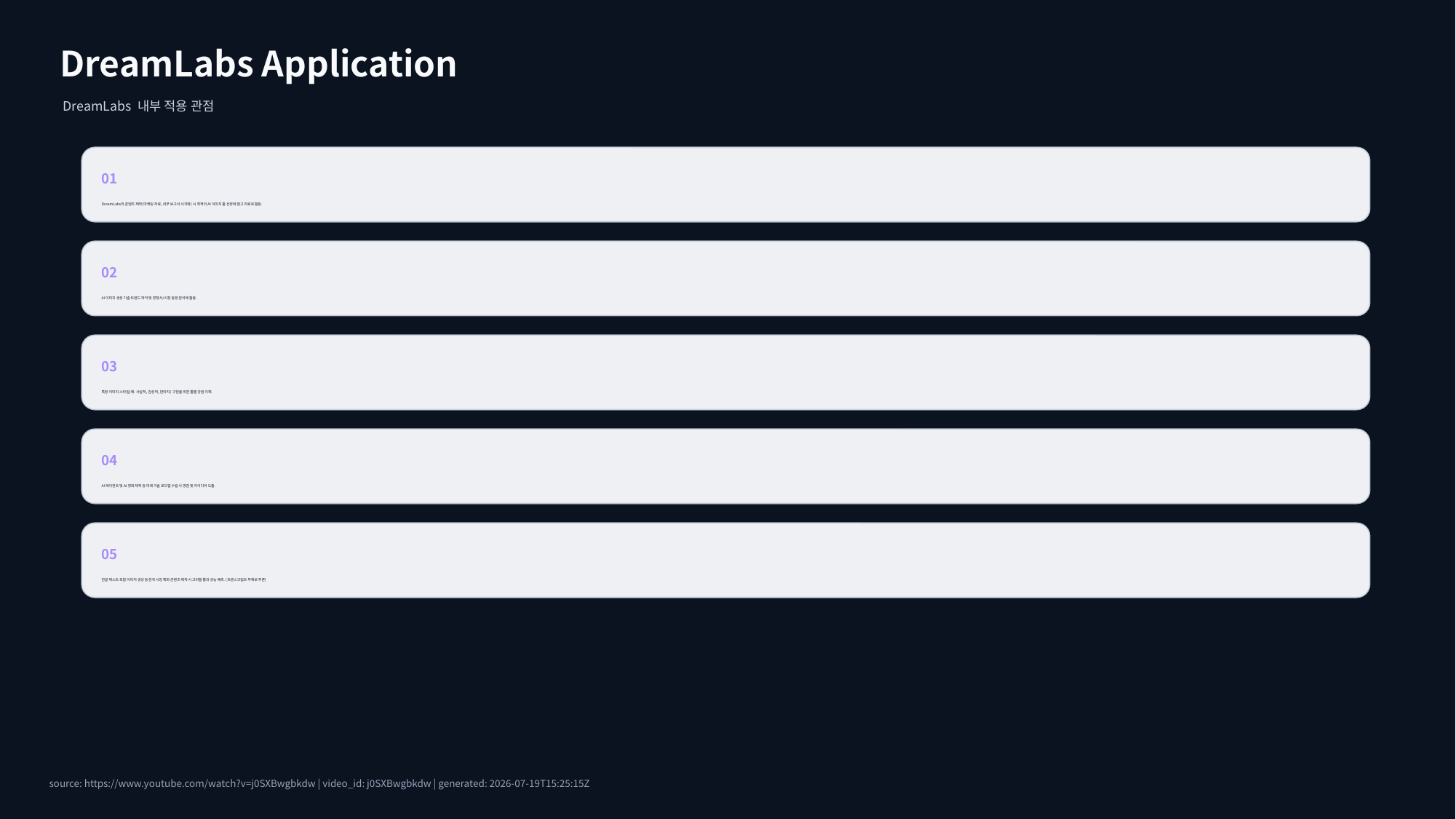

DreamLabs Application
DreamLabs 내부 적용 관점

01
DreamLabs의 콘텐츠 제작(마케팅 자료, 내부 보고서 시각화) 시 최적의 AI 이미지 툴 선정에 참고 자료로 활용.

02
AI 이미지 생성 기술 트렌드 파악 및 경쟁사/시장 동향 분석에 활용.

03
특정 이미지 스타일(예: 사실적, 감성적, 판타지) 구현을 위한 툴별 강점 이해.

04
AI 에이전트 및 AI 영화 제작 등 미래 기술 로드맵 수립 시 영감 및 아이디어 도출.

05
한글 텍스트 포함 이미지 생성 등 한국 시장 특화 콘텐츠 제작 시 고려할 툴의 성능 예측. (트랜스크립트 부재로 추론)
source: https://www.youtube.com/watch?v=j0SXBwgbkdw | video_id: j0SXBwgbkdw | generated: 2026-07-19T15:25:15Z